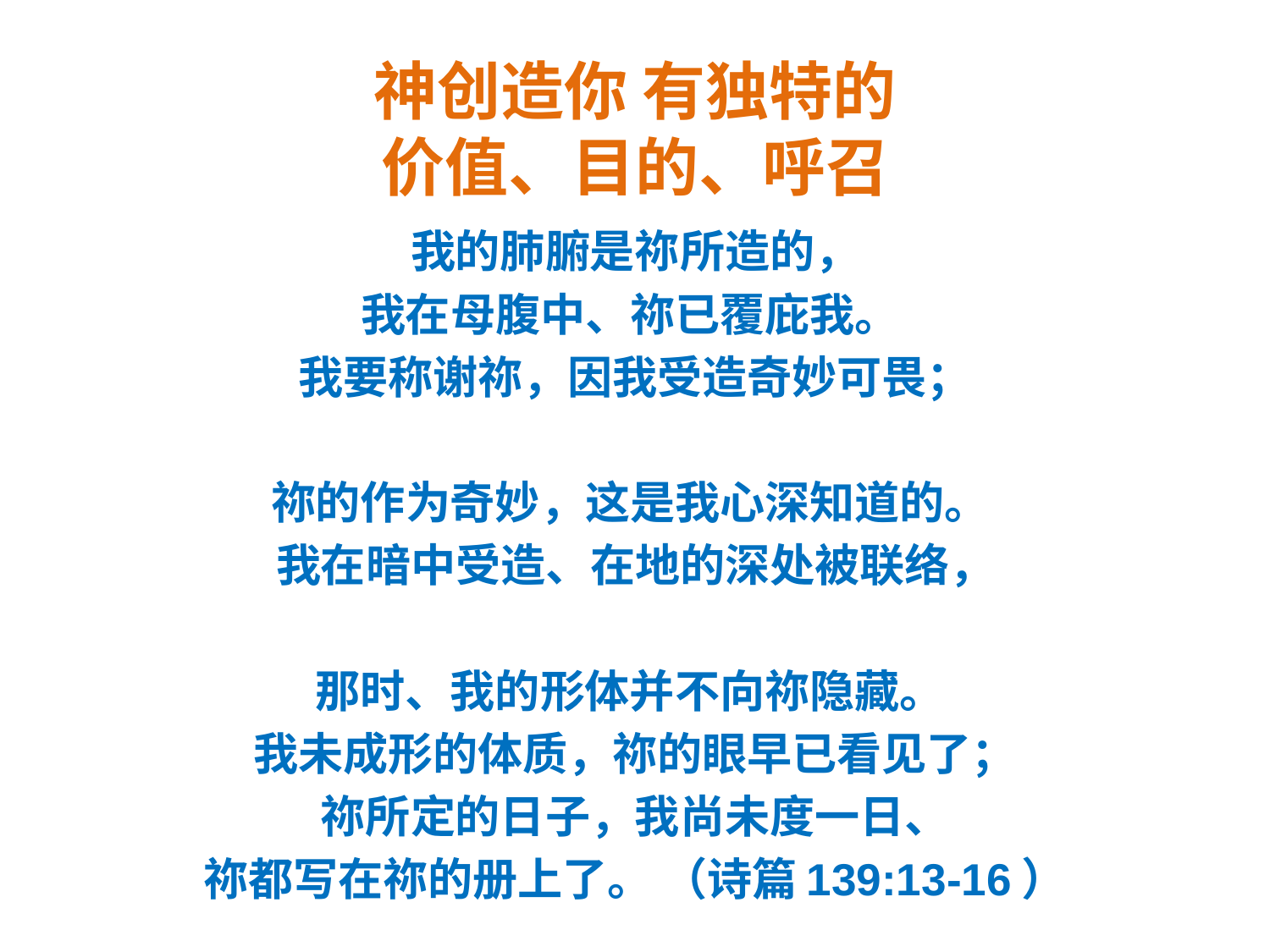

# 神创造你 有独特的 价值、目的、呼召
我的肺腑是祢所造的，
我在母腹中、祢已覆庇我。
我要称谢祢，因我受造奇妙可畏；

祢的作为奇妙，这是我心深知道的。
我在暗中受造、在地的深处被联络，

那时、我的形体并不向祢隐藏。
我未成形的体质，祢的眼早已看见了；
祢所定的日子，我尚未度一日、
祢都写在祢的册上了。 （诗篇139:13-16）